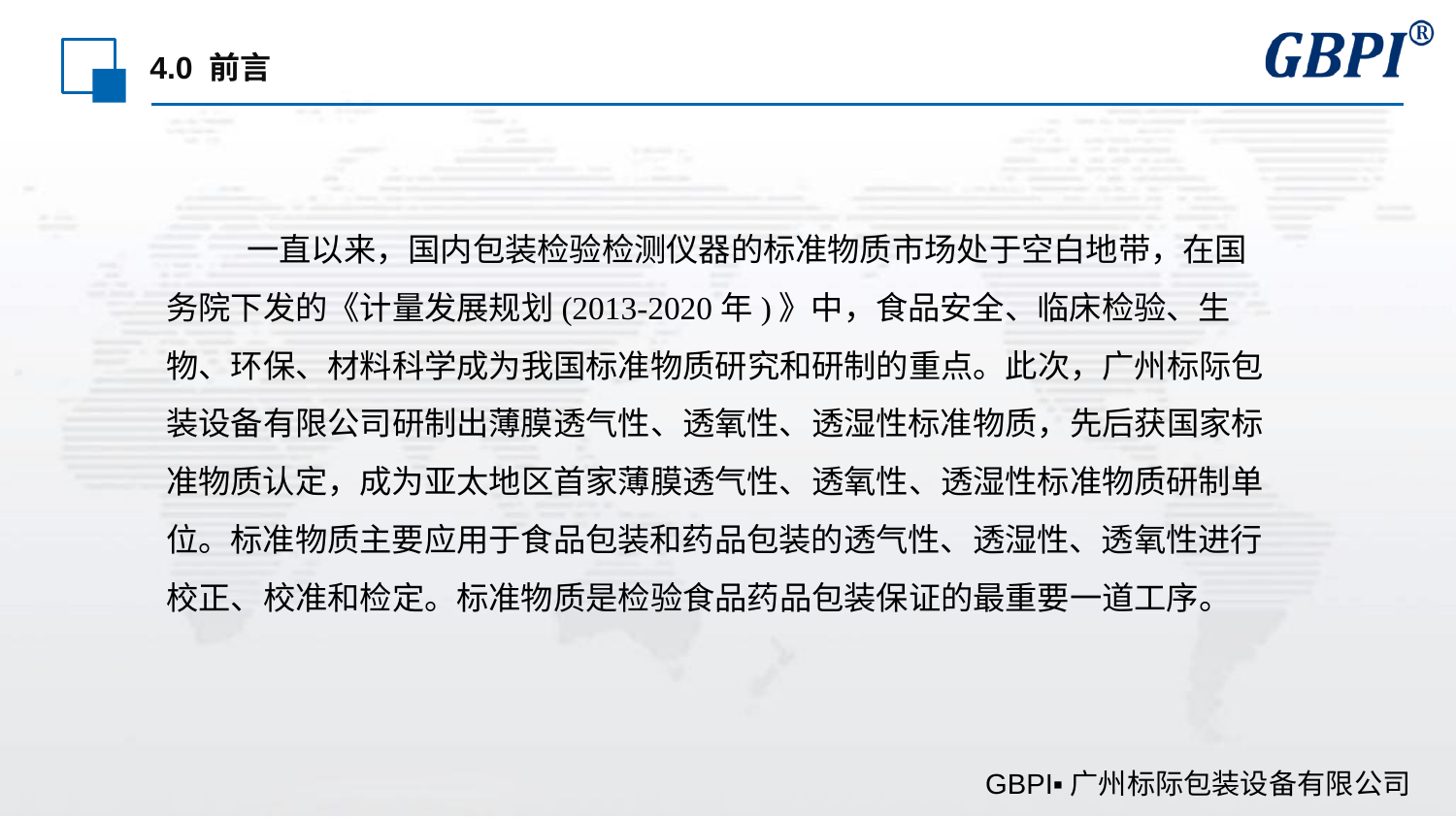

# 4.0 前言
   一直以来，国内包装检验检测仪器的标准物质市场处于空白地带，在国务院下发的《计量发展规划(2013-2020年)》中，食品安全、临床检验、生物、环保、材料科学成为我国标准物质研究和研制的重点。此次，广州标际包装设备有限公司研制出薄膜透气性、透氧性、透湿性标准物质，先后获国家标准物质认定，成为亚太地区首家薄膜透气性、透氧性、透湿性标准物质研制单位。标准物质主要应用于食品包装和药品包装的透气性、透湿性、透氧性进行校正、校准和检定。标准物质是检验食品药品包装保证的最重要一道工序。